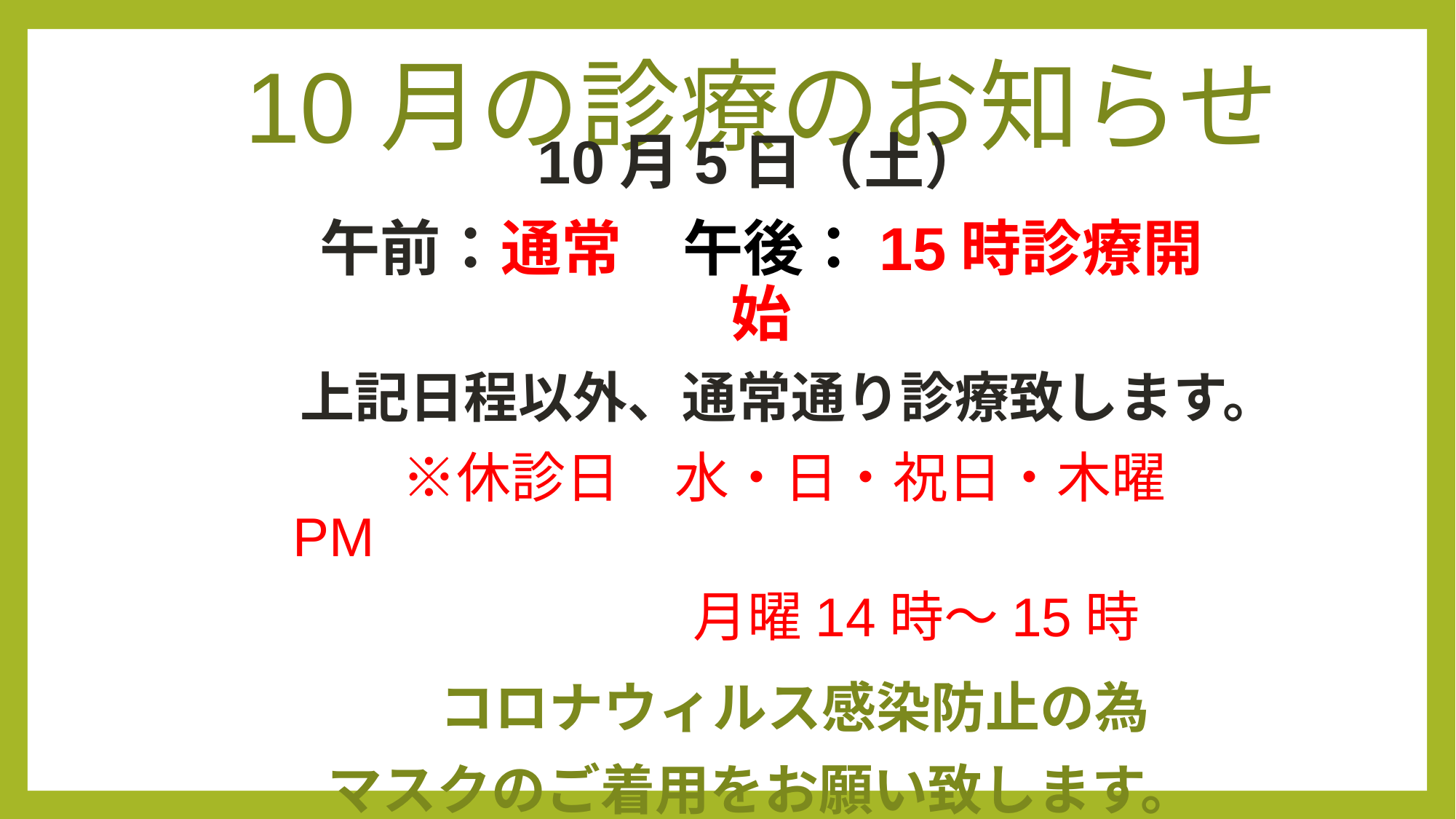

# 10月の診療のお知らせ

10月5日（土）
午前：通常　午後：15時診療開始
上記日程以外、通常通り診療致します。
　　※休診日　水・日・祝日・木曜PM
　      　　　　　月曜14時～15時
　コロナウィルス感染防止の為
マスクのご着用をお願い致します。